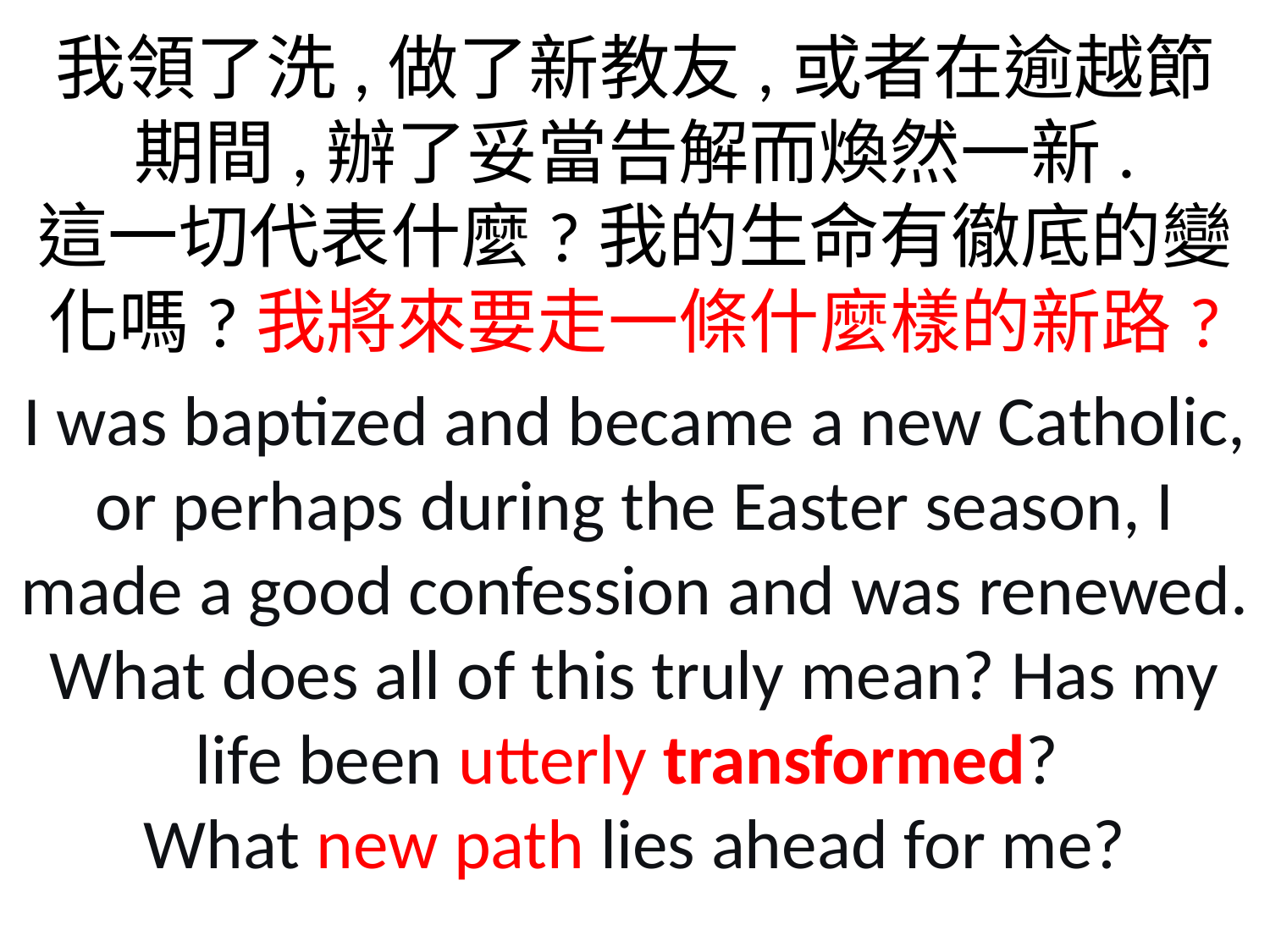

我領了洗,做了新教友,或者在逾越節
期間,辦了妥當告解而煥然一新.
這一切代表什麼?我的生命有徹底的變化嗎?我將來要走一條什麼樣的新路?
I was baptized and became a new Catholic, or perhaps during the Easter season, I made a good confession and was renewed. What does all of this truly mean? Has my life been utterly transformed?
What new path lies ahead for me?